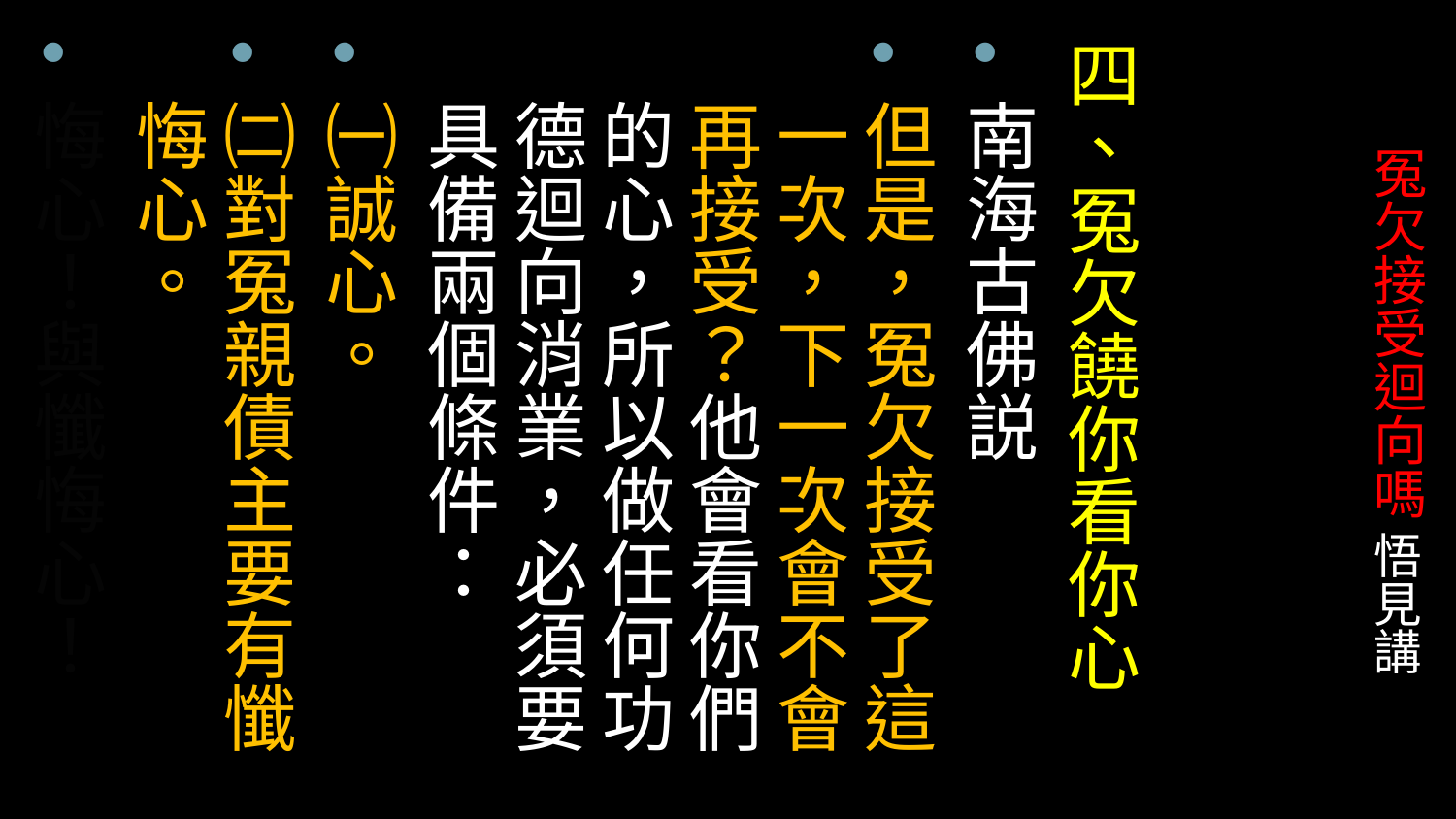

四、冤欠饒你看你心
南海古佛説
但是，冤欠接受了這一次，下一次會不會再接受？他會看你們的心，所以做任何功德迴向消業，必須要具備兩個條件：
㈠誠心。
㈡對冤親債主要有懺悔心。
悔心！與懺悔心！
# 冤欠接受迴向嗎 悟見講